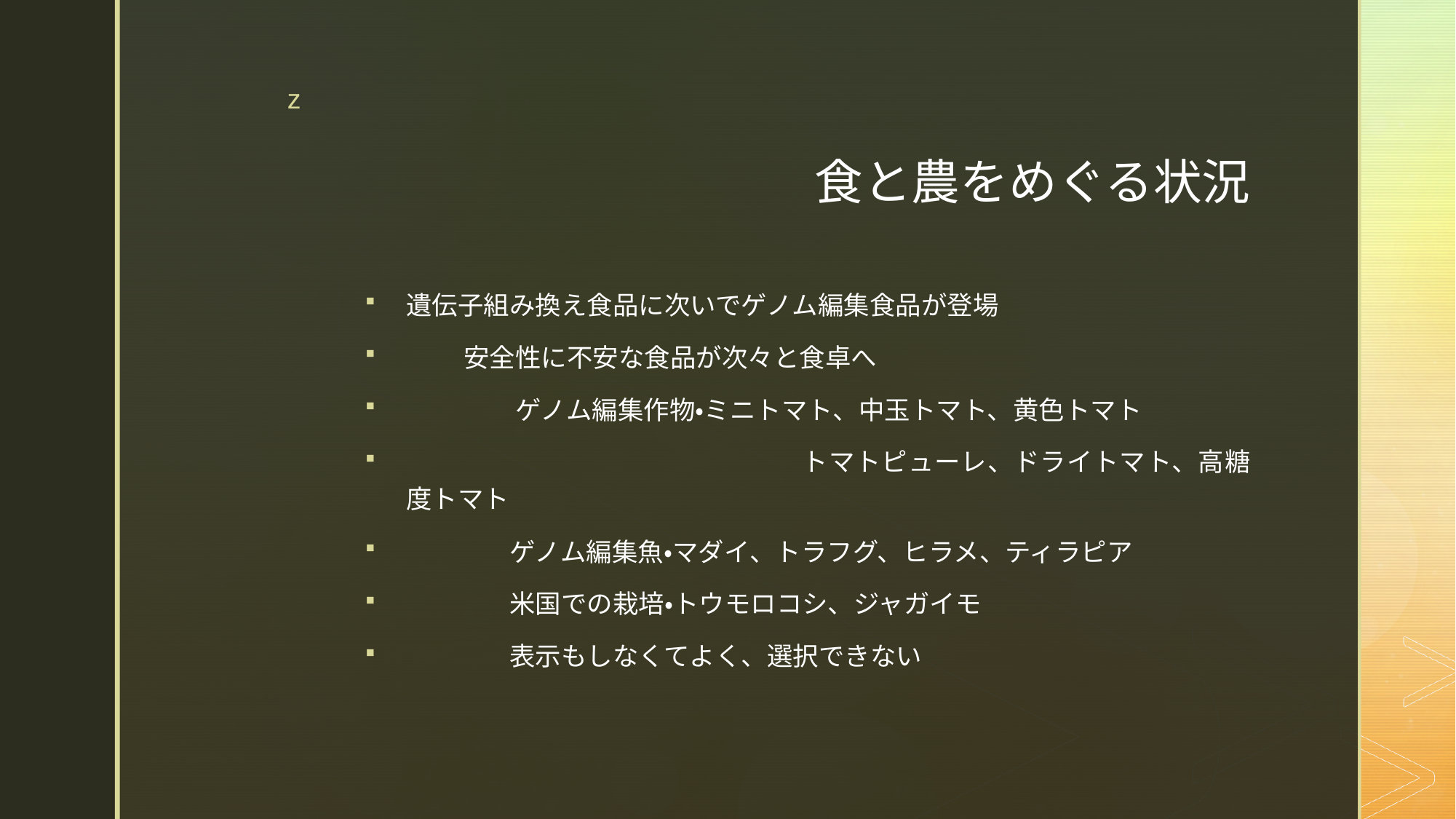

# 食と農をめぐる状況
遺伝子組み換え食品に次いでゲノム編集食品が登場
　 　安全性に不安な食品が次々と食卓へ
　　　　 ゲノム編集作物・ミニトマト、中玉トマト、黄色トマト
　　　　　　　　　　　　　　　トマトピューレ、ドライトマト、高糖度トマト
　　　　ゲノム編集魚・マダイ、トラフグ、ヒラメ、ティラピア
　　　　米国での栽培・トウモロコシ、ジャガイモ
　　　　表示もしなくてよく、選択できない